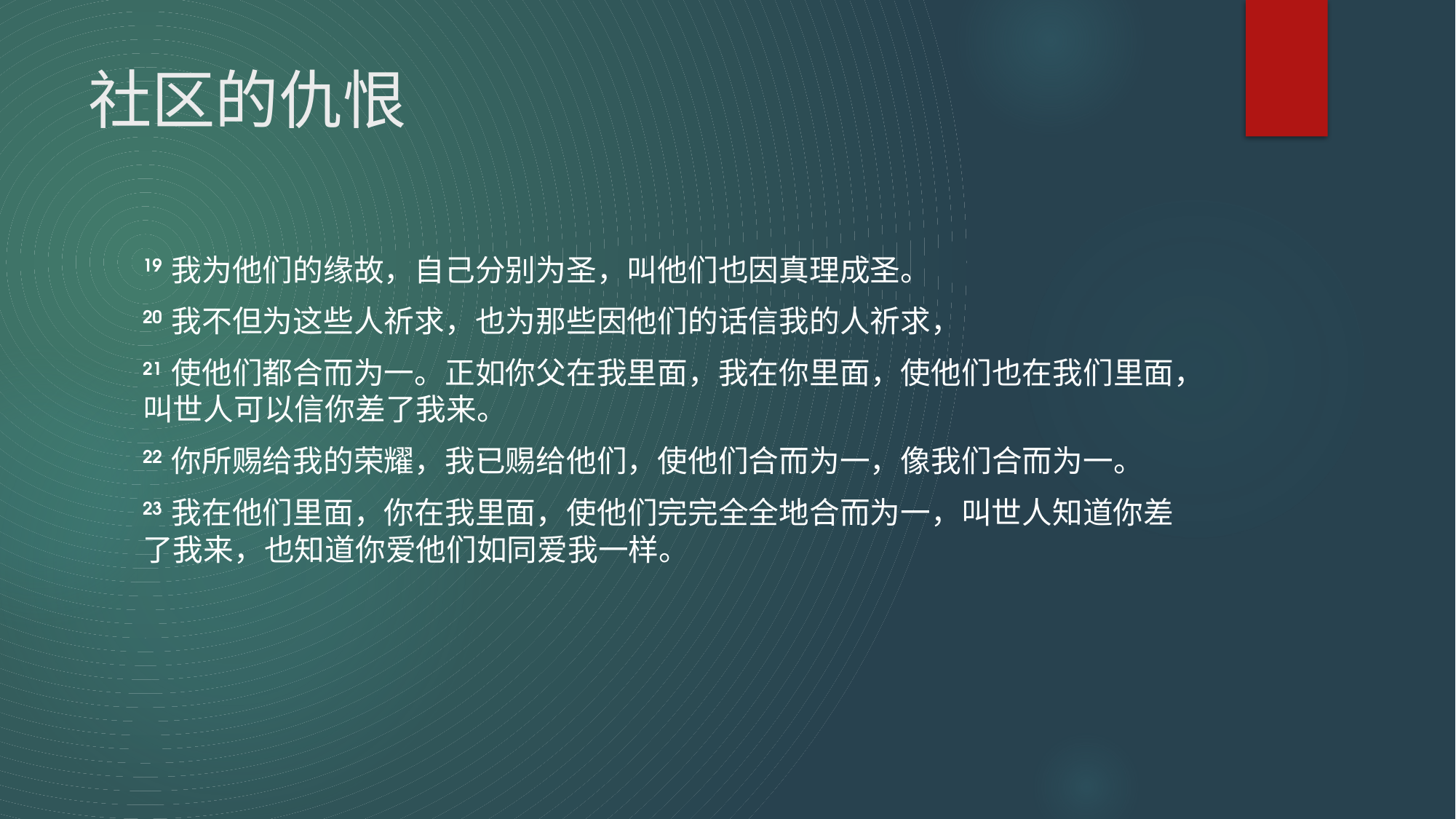

# 社区的仇恨
19 我为他们的缘故，自己分别为圣，叫他们也因真理成圣。
20 我不但为这些人祈求，也为那些因他们的话信我的人祈求，
21 使他们都合而为一。正如你父在我里面，我在你里面，使他们也在我们里面，叫世人可以信你差了我来。
22 你所赐给我的荣耀，我已赐给他们，使他们合而为一，像我们合而为一。
23 我在他们里面，你在我里面，使他们完完全全地合而为一，叫世人知道你差了我来，也知道你爱他们如同爱我一样。